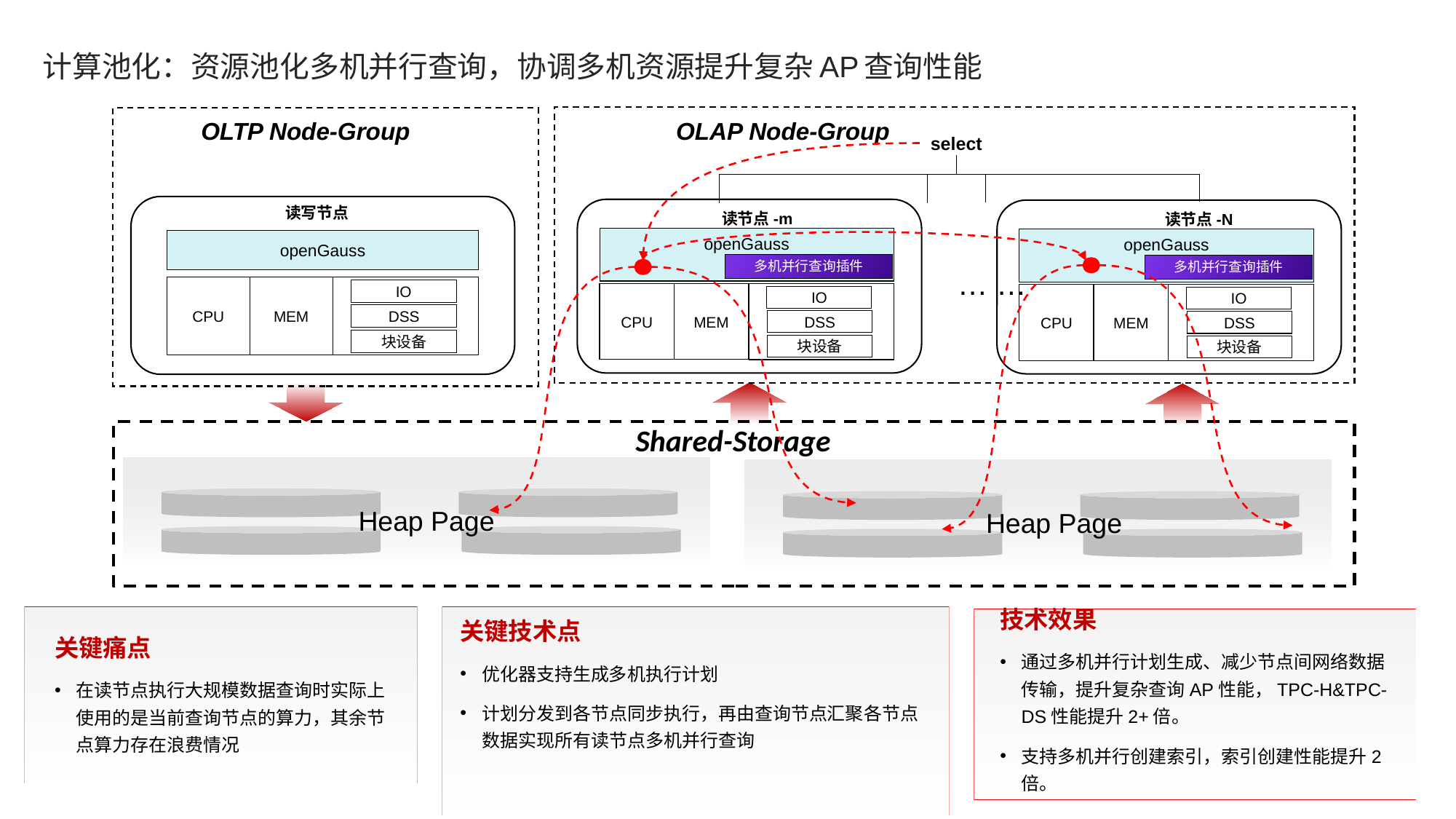

计算池化：资源池化多机并行查询，协调多机资源提升复杂AP查询性能

OLTP Node-Group

读写节点
openGauss
CPU
MEM

DSS
块设备
IO
OLAP Node-Group
select
读节点-m
读节点-N

openGauss
多机并行查询插件
CPU
MEM

IO
DSS
块设备
openGauss
多机并行查询插件
CPU
MEM

IO
DSS
块设备
… …

Shared-Storage

Heap Page
Heap Page

关键技术点
优化器支持生成多机执行计划
计划分发到各节点同步执行，再由查询节点汇聚各节点数据实现所有读节点多机并行查询

关键痛点
在读节点执行大规模数据查询时实际上使用的是当前查询节点的算力，其余节点算力存在浪费情况
技术效果
通过多机并行计划生成、减少节点间网络数据传输，提升复杂查询AP性能，TPC-H&TPC-DS性能提升2+倍。
支持多机并行创建索引，索引创建性能提升2倍。